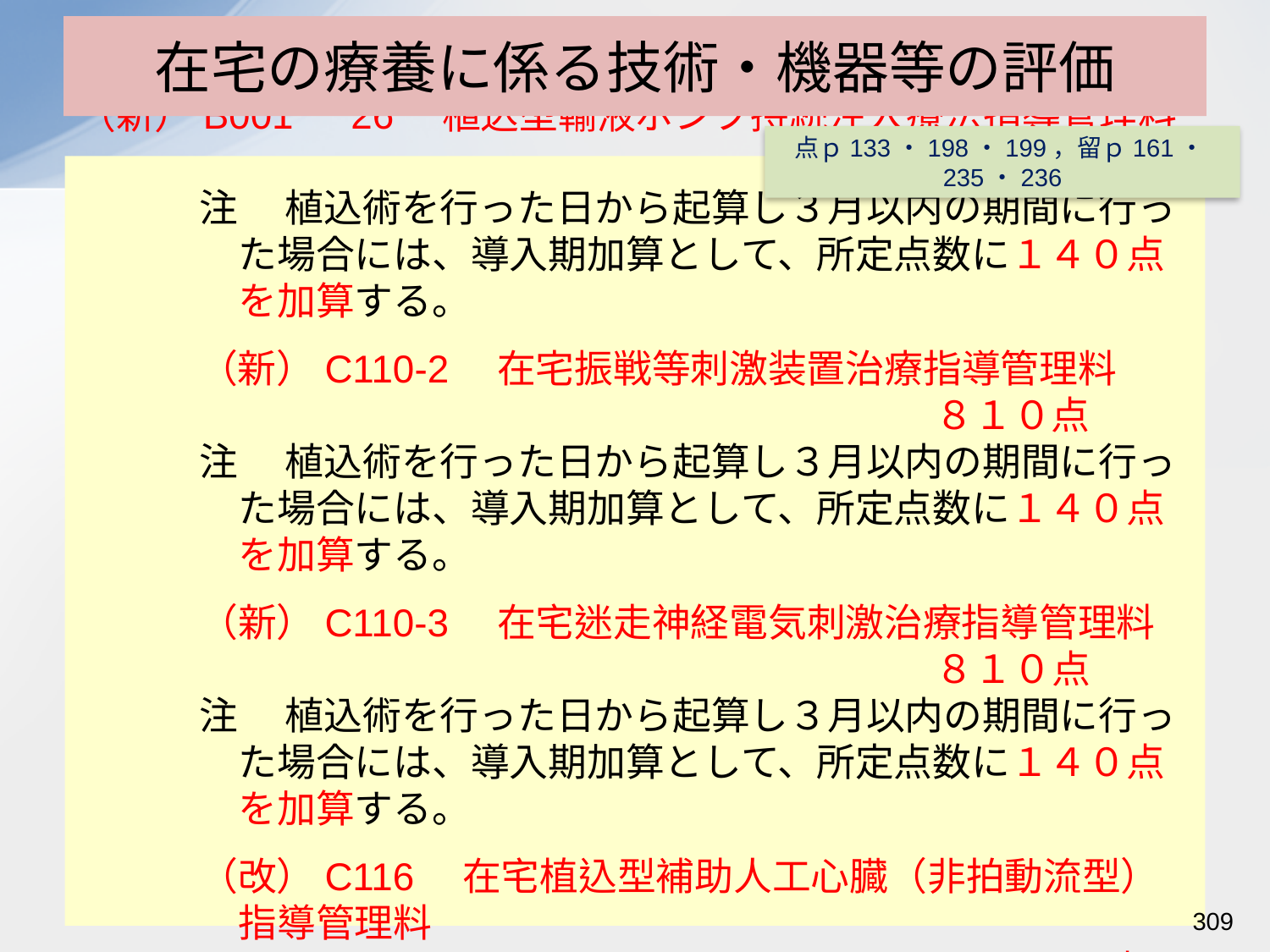

# 在宅の療養に係る技術・機器等の評価
点ｐ133・198・199，留ｐ161・235・236
（新）B001　26　植込型輸液ポンプ持続注入療法指導管理料
８１０点
注 　植込術を行った日から起算し３月以内の期間に行った場合には、導入期加算として、所定点数に１４０点を加算する。
（新）C110-2　在宅振戦等刺激装置治療指導管理料
８１０点
注 　植込術を行った日から起算し３月以内の期間に行った場合には、導入期加算として、所定点数に１４０点を加算する。
（新）C110-3　在宅迷走神経電気刺激治療指導管理料
８１０点
注 　植込術を行った日から起算し３月以内の期間に行った場合には、導入期加算として、所定点数に１４０点を加算する。
（改）C116　在宅植込型補助人工心臓（非拍動流型）指導管理料
４５,０００点
309